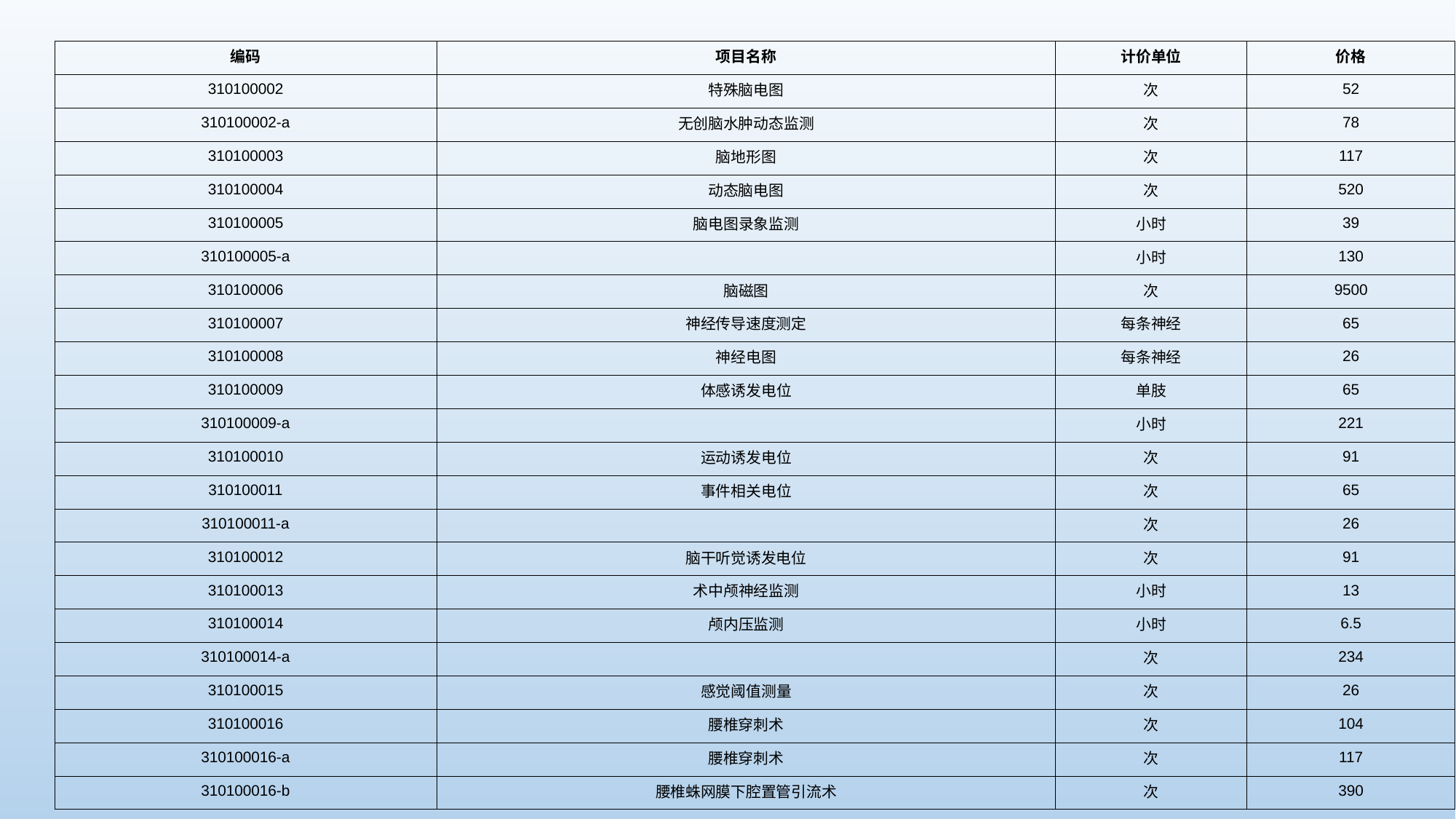

| 编码 | 项目名称 | 计价单位 | 价格 |
| --- | --- | --- | --- |
| 310100002 | 特殊脑电图 | 次 | 52 |
| 310100002-a | 无创脑水肿动态监测 | 次 | 78 |
| 310100003 | 脑地形图 | 次 | 117 |
| 310100004 | 动态脑电图 | 次 | 520 |
| 310100005 | 脑电图录象监测 | 小时 | 39 |
| 310100005-a |  | 小时 | 130 |
| 310100006 | 脑磁图 | 次 | 9500 |
| 310100007 | 神经传导速度测定 | 每条神经 | 65 |
| 310100008 | 神经电图 | 每条神经 | 26 |
| 310100009 | 体感诱发电位 | 单肢 | 65 |
| 310100009-a |  | 小时 | 221 |
| 310100010 | 运动诱发电位 | 次 | 91 |
| 310100011 | 事件相关电位 | 次 | 65 |
| 310100011-a |  | 次 | 26 |
| 310100012 | 脑干听觉诱发电位 | 次 | 91 |
| 310100013 | 术中颅神经监测 | 小时 | 13 |
| 310100014 | 颅内压监测 | 小时 | 6.5 |
| 310100014-a |  | 次 | 234 |
| 310100015 | 感觉阈值测量 | 次 | 26 |
| 310100016 | 腰椎穿刺术 | 次 | 104 |
| 310100016-a | 腰椎穿刺术 | 次 | 117 |
| 310100016-b | 腰椎蛛网膜下腔置管引流术 | 次 | 390 |